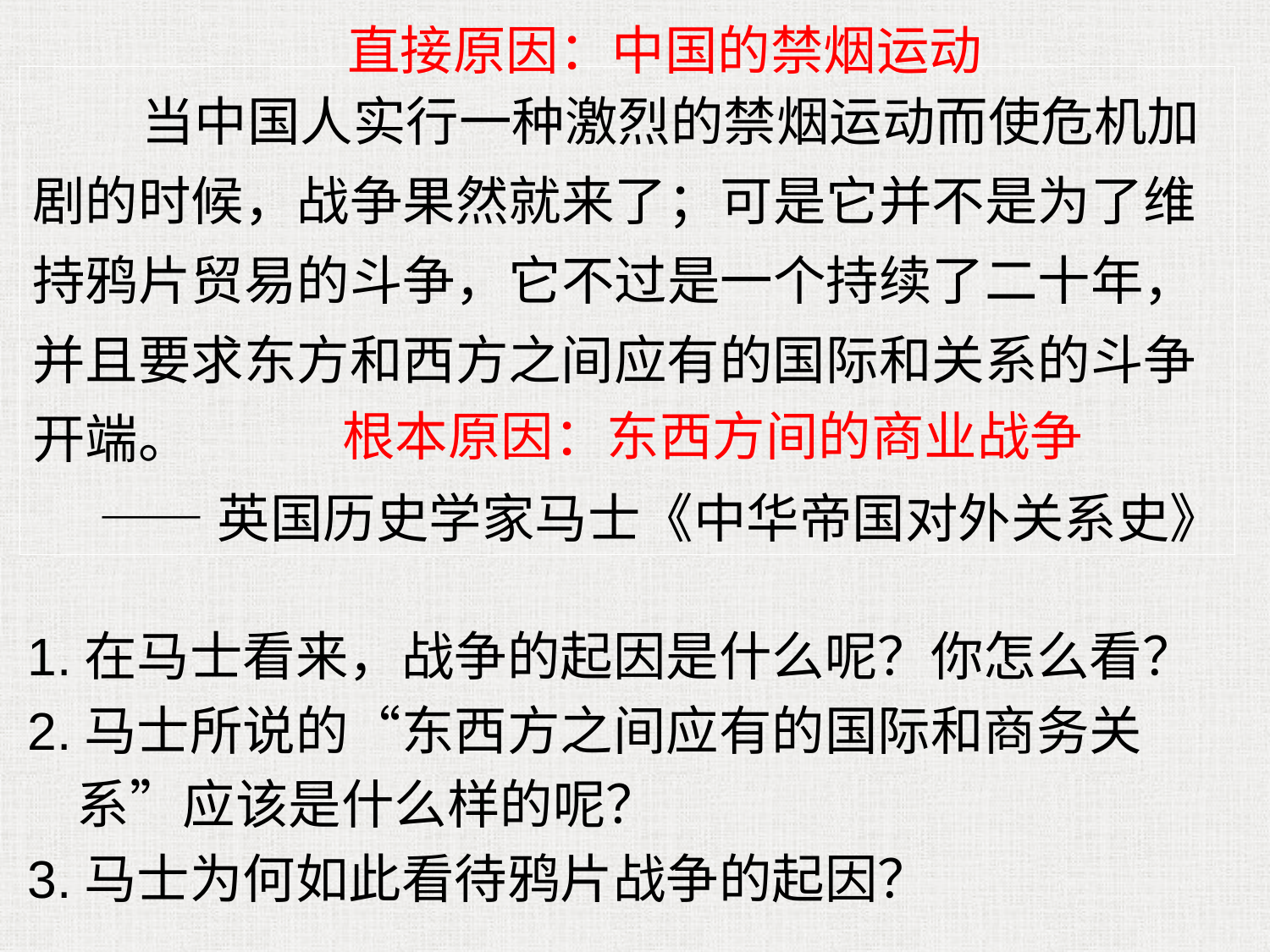

直接原因：中国的禁烟运动
        当中国人实行一种激烈的禁烟运动而使危机加剧的时候，战争果然就来了；可是它并不是为了维持鸦片贸易的斗争，它不过是一个持续了二十年，并且要求东方和西方之间应有的国际和关系的斗争开端。
——英国历史学家马士《中华帝国对外关系史》
根本原因：东西方间的商业战争
1.在马士看来，战争的起因是什么呢？你怎么看？
2.马士所说的“东西方之间应有的国际和商务关系”应该是什么样的呢？
3.马士为何如此看待鸦片战争的起因？